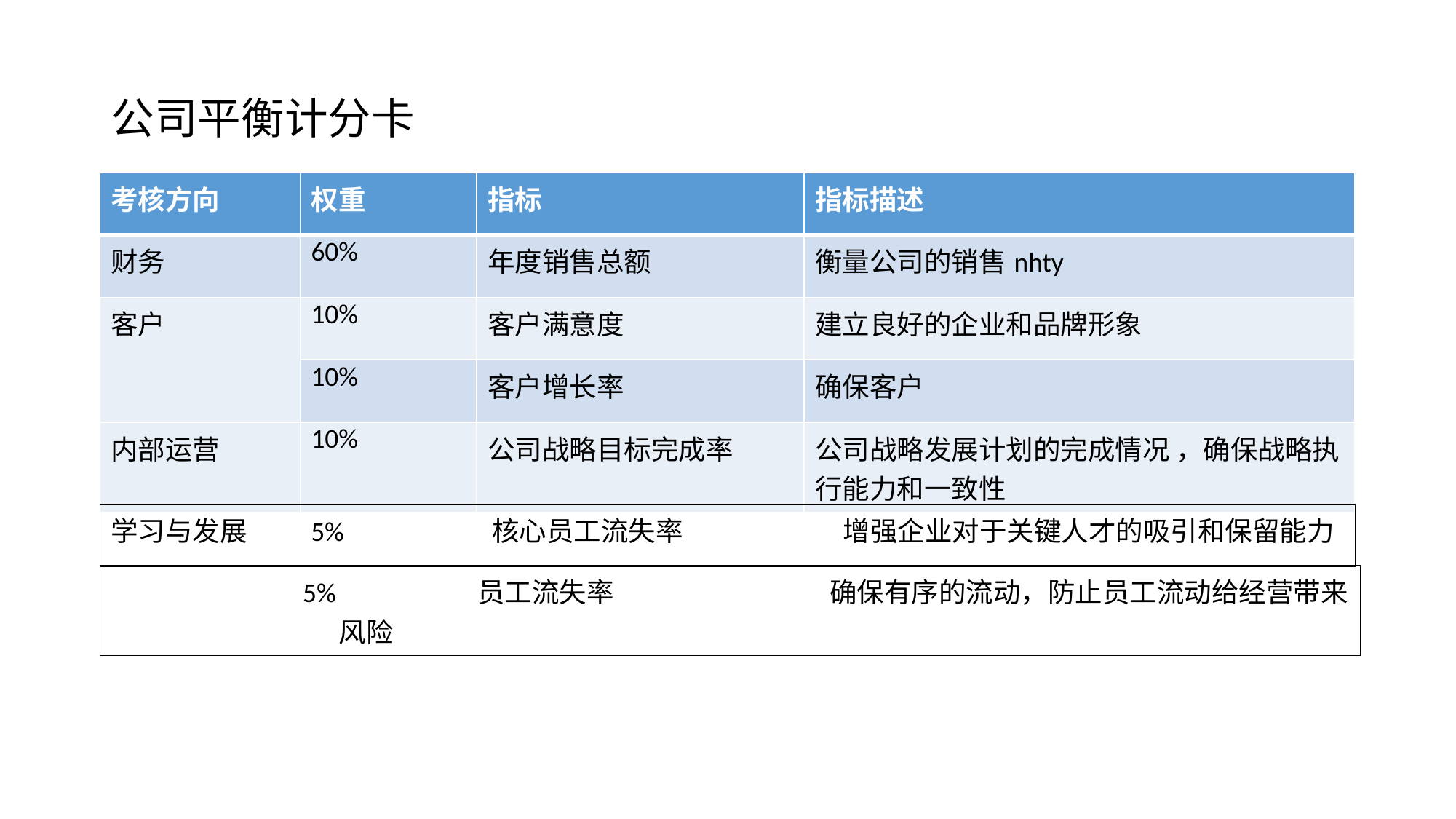

# 公司平衡计分卡
| 考核方向 | 权重 | 指标 | 指标描述 |
| --- | --- | --- | --- |
| 财务 | 60% | 年度销售总额 | 衡量公司的销售nhty |
| 客户 | 10% | 客户满意度 | 建立良好的企业和品牌形象 |
|  | 10% | 客户增长率 | 确保客户 |
| 内部运营 | 10% | 公司战略目标完成率 | 公司战略发展计划的完成情况 ，确保战略执行能力和一致性 |
| 学习与发展 5% 核心员工流失率 增强企业对于关键人才的吸引和保留能力 |
| --- |
| 5% 员工流失率 确保有序的流动，防止员工流动给经营带来 风险 |
| --- |